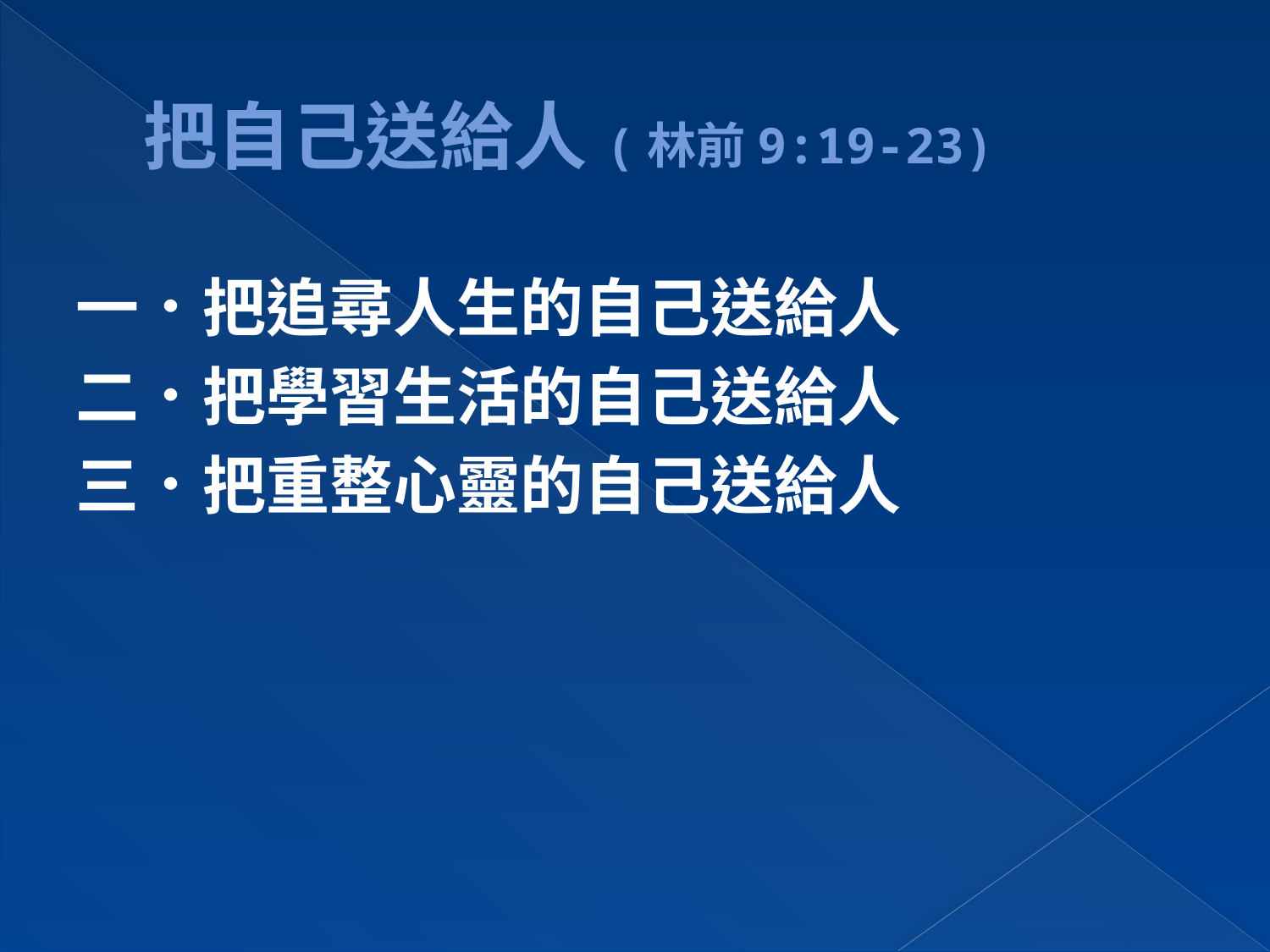

# 把自己送給人(林前9:19-23)
一．把追尋人生的自己送給人
二．把學習生活的自己送給人
三．把重整心靈的自己送給人